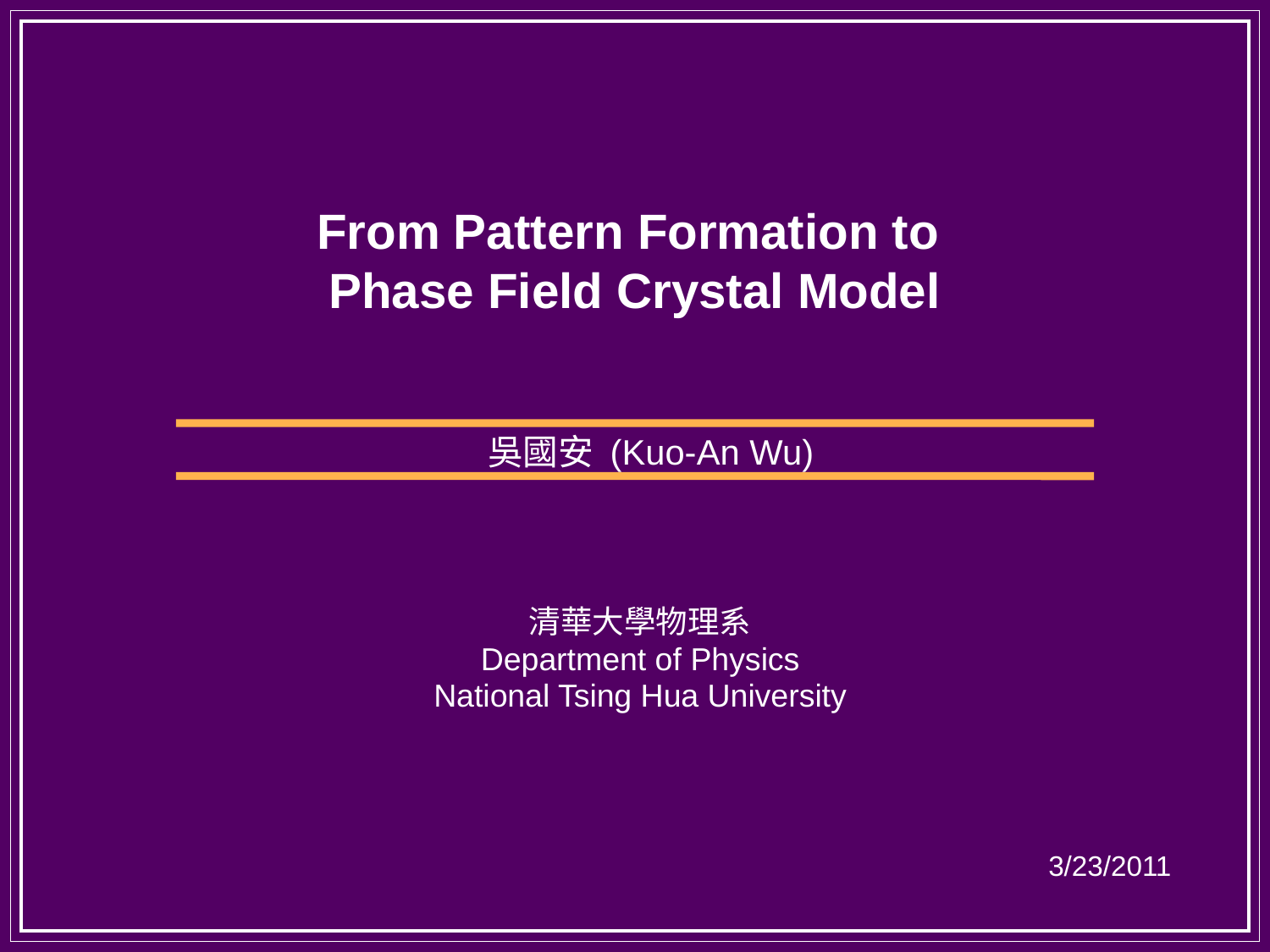

# From Pattern Formation to Phase Field Crystal Model
吳國安 (Kuo-An Wu)
清華大學物理系
Department of Physics
National Tsing Hua University
3/23/2011